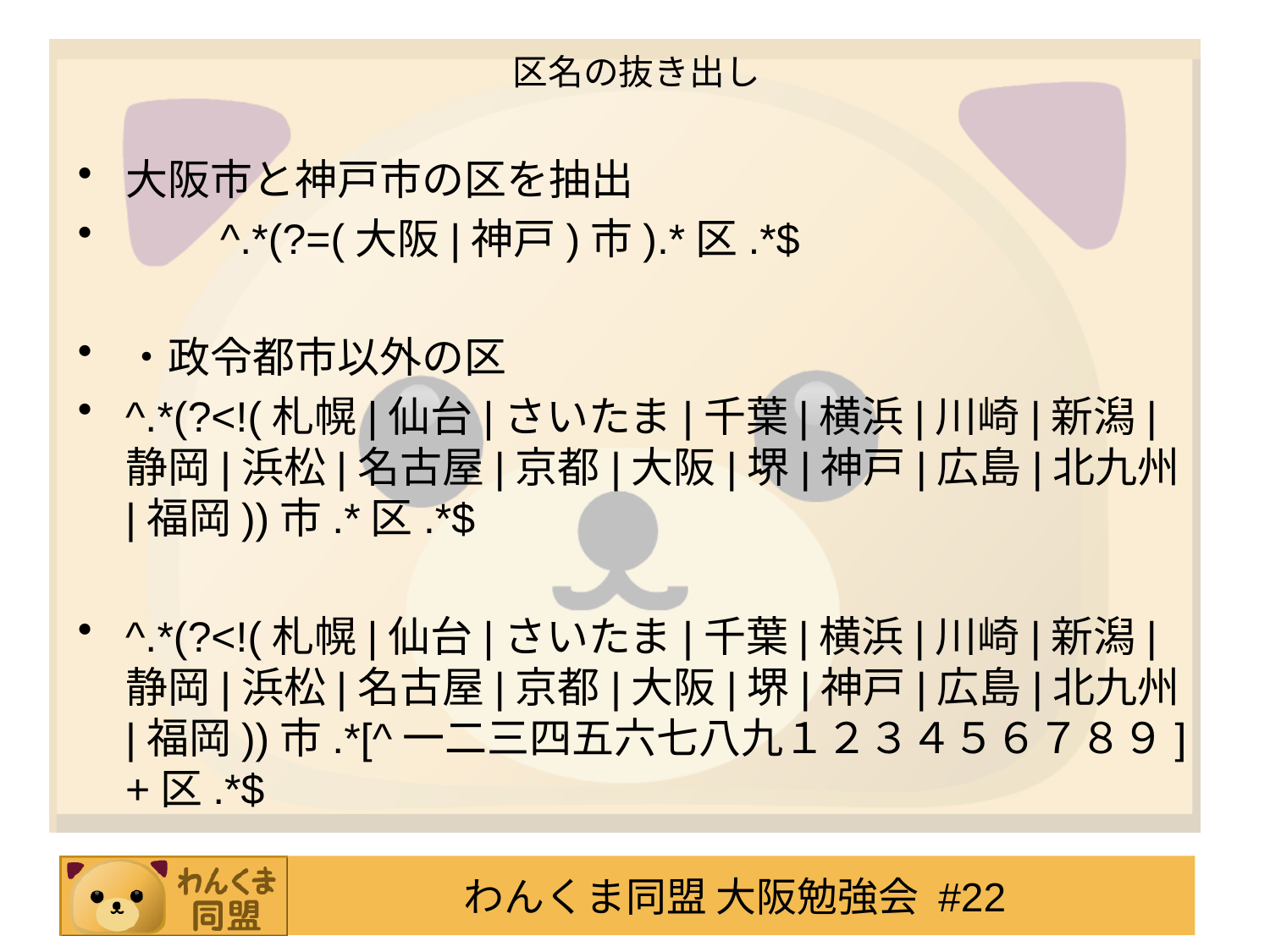

# 区名の抜き出し
大阪市と神戸市の区を抽出
　　^.*(?=(大阪|神戸)市).*区.*$

・政令都市以外の区
^.*(?<!(札幌|仙台|さいたま|千葉|横浜|川崎|新潟|静岡|浜松|名古屋|京都|大阪|堺|神戸|広島|北九州|福岡))市.*区.*$

^.*(?<!(札幌|仙台|さいたま|千葉|横浜|川崎|新潟|静岡|浜松|名古屋|京都|大阪|堺|神戸|広島|北九州|福岡))市.*[^一二三四五六七八九１２３４５６７８９]+区.*$